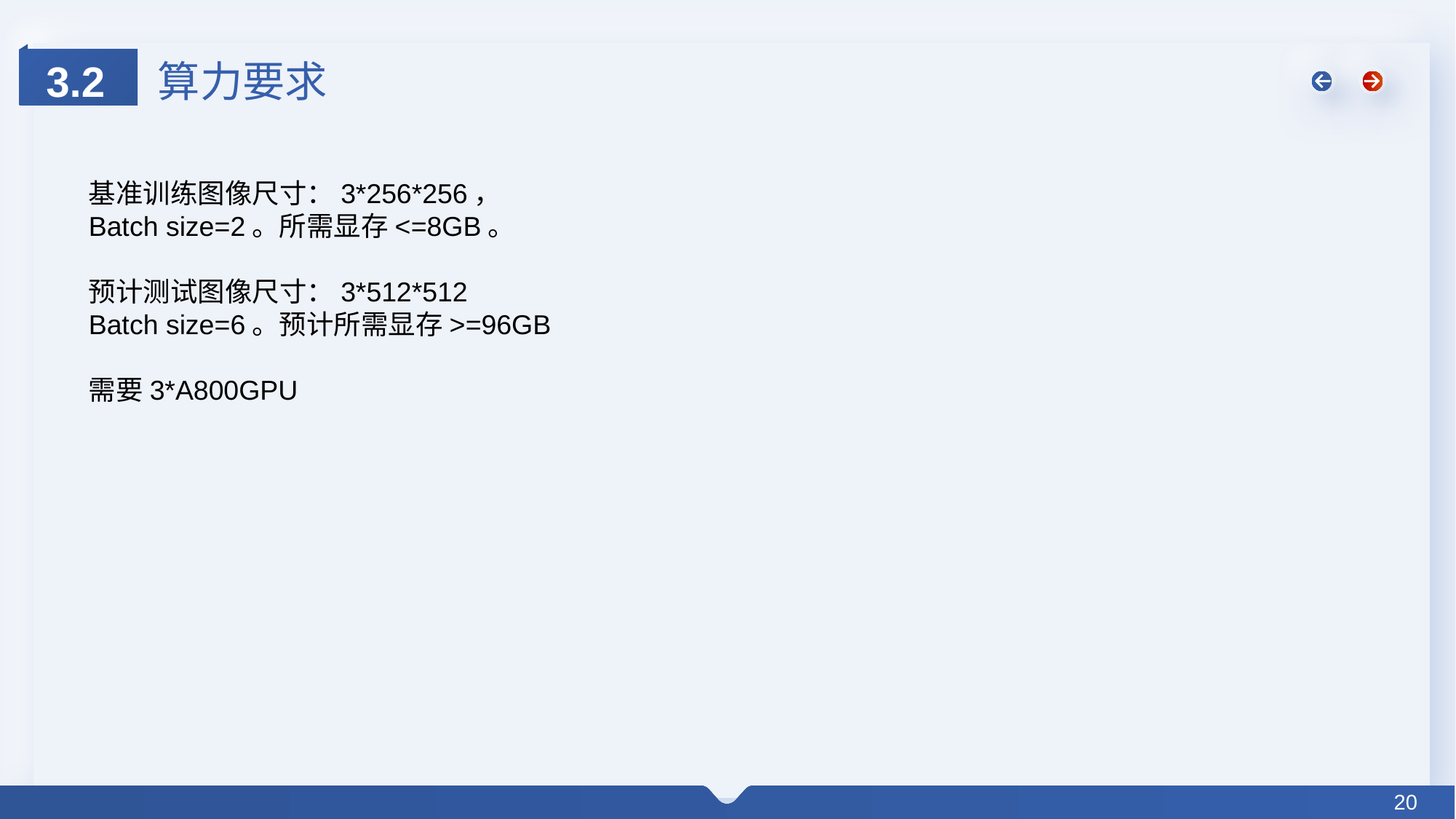

算力要求
3.2
基准训练图像尺寸：3*256*256，
Batch size=2。所需显存<=8GB。

预计测试图像尺寸：3*512*512
Batch size=6。预计所需显存>=96GB

需要3*A800GPU